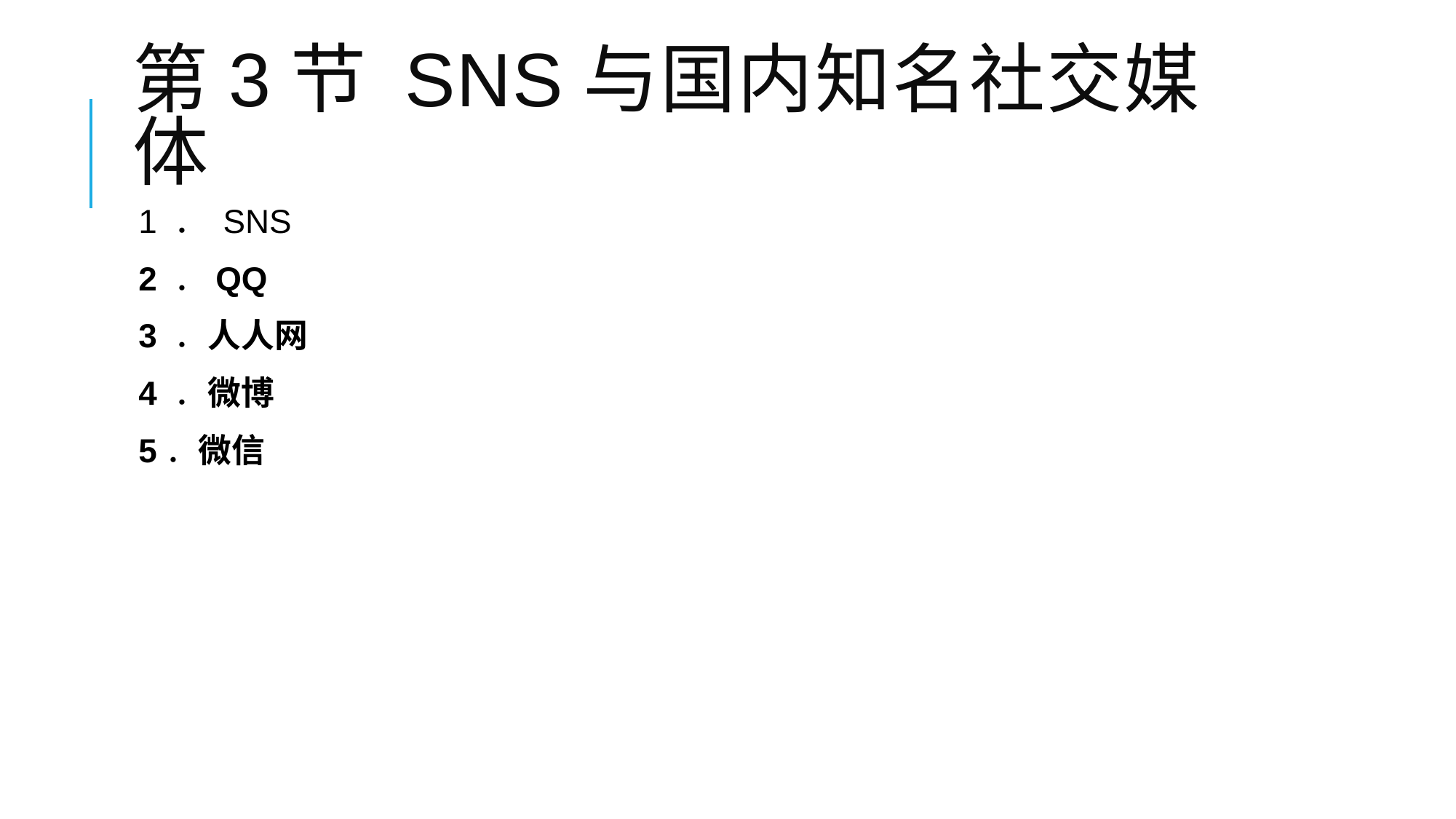

# 第3节 SNS与国内知名社交媒体
1 ． SNS
2 ．QQ
3 ．人人网
4 ．微博
5．微信